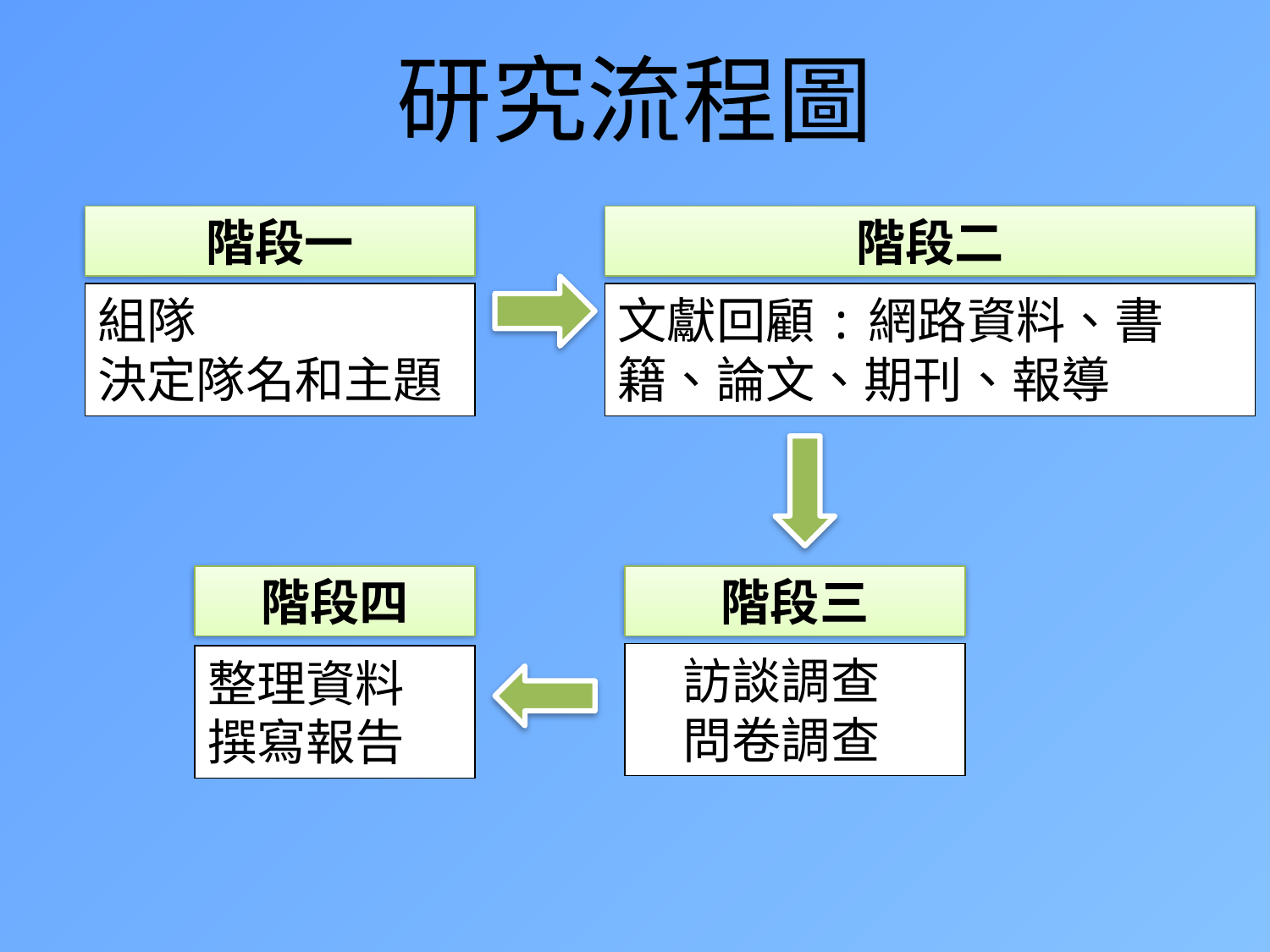

# 研究流程圖
階段一
階段二

組隊
決定隊名和主題
文獻回顧:網路資料、書籍、論文、期刊、報導

階段四
階段三
   訪談調查
   問卷調查

整理資料
撰寫報告